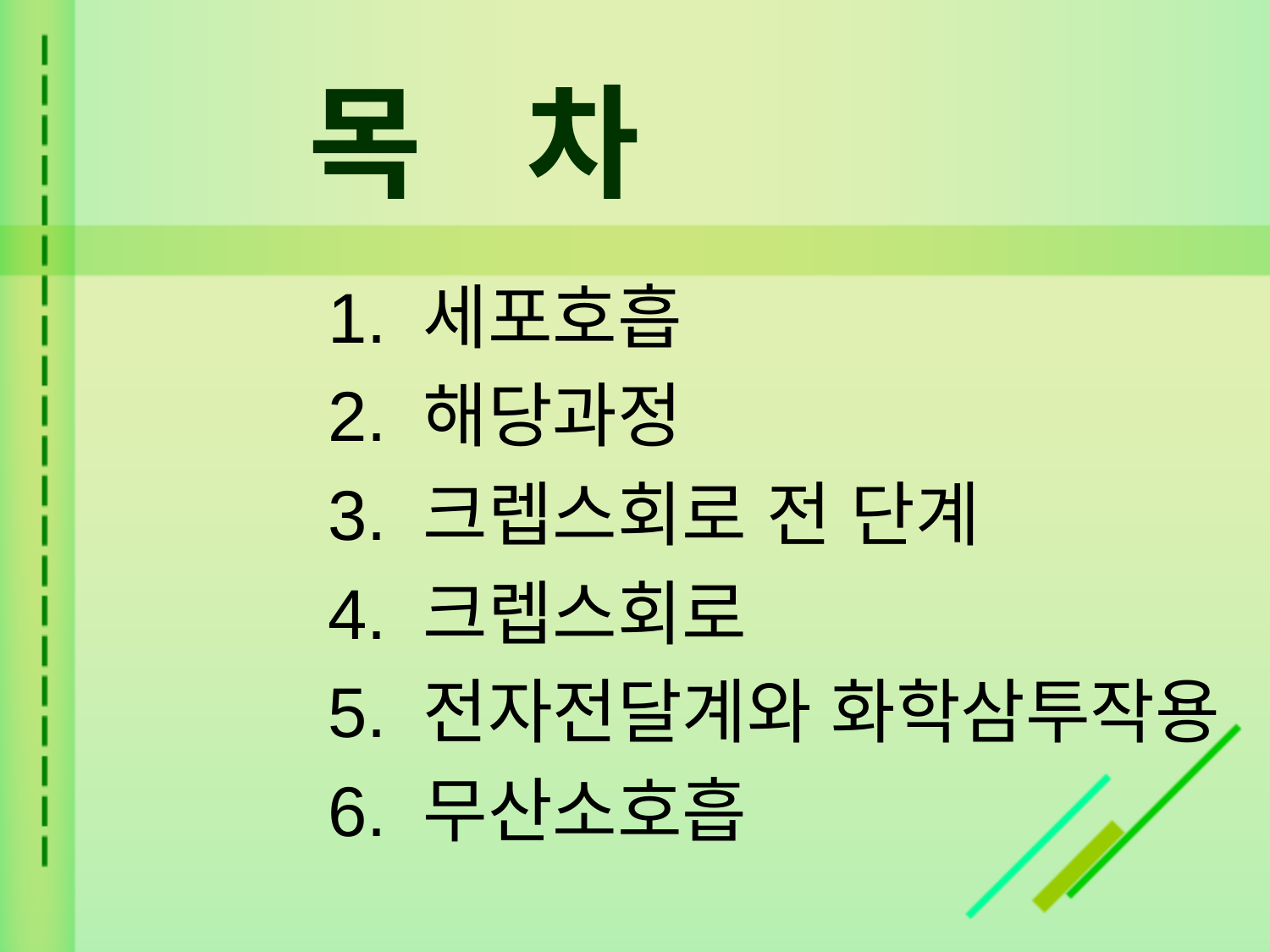

# 목   차
                1. 세포호흡
                2. 해당과정
                3. 크렙스회로 전 단계
                4. 크렙스회로
                5. 전자전달계와 화학삼투작용
                6. 무산소호흡